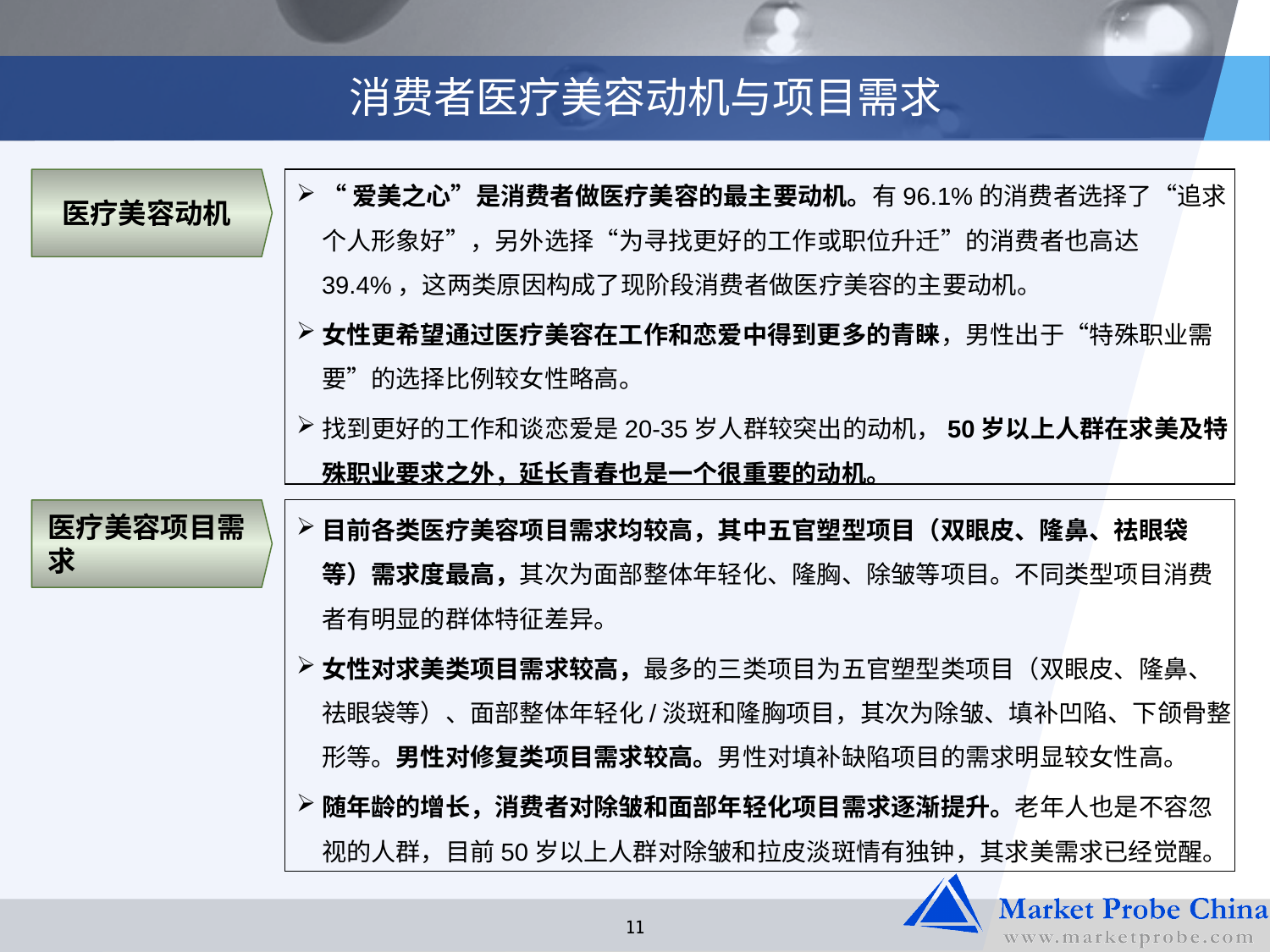

# 消费者医疗美容动机与项目需求
医疗美容动机
“爱美之心”是消费者做医疗美容的最主要动机。有96.1%的消费者选择了“追求个人形象好”，另外选择“为寻找更好的工作或职位升迁”的消费者也高达39.4%，这两类原因构成了现阶段消费者做医疗美容的主要动机。
女性更希望通过医疗美容在工作和恋爱中得到更多的青睐，男性出于“特殊职业需要”的选择比例较女性略高。
找到更好的工作和谈恋爱是20-35岁人群较突出的动机，50岁以上人群在求美及特殊职业要求之外，延长青春也是一个很重要的动机。
医疗美容项目需求
目前各类医疗美容项目需求均较高，其中五官塑型项目（双眼皮、隆鼻、祛眼袋等）需求度最高，其次为面部整体年轻化、隆胸、除皱等项目。不同类型项目消费者有明显的群体特征差异。
女性对求美类项目需求较高，最多的三类项目为五官塑型类项目（双眼皮、隆鼻、祛眼袋等）、面部整体年轻化/淡斑和隆胸项目，其次为除皱、填补凹陷、下颌骨整形等。男性对修复类项目需求较高。男性对填补缺陷项目的需求明显较女性高。
随年龄的增长，消费者对除皱和面部年轻化项目需求逐渐提升。老年人也是不容忽视的人群，目前50岁以上人群对除皱和拉皮淡斑情有独钟，其求美需求已经觉醒。
11